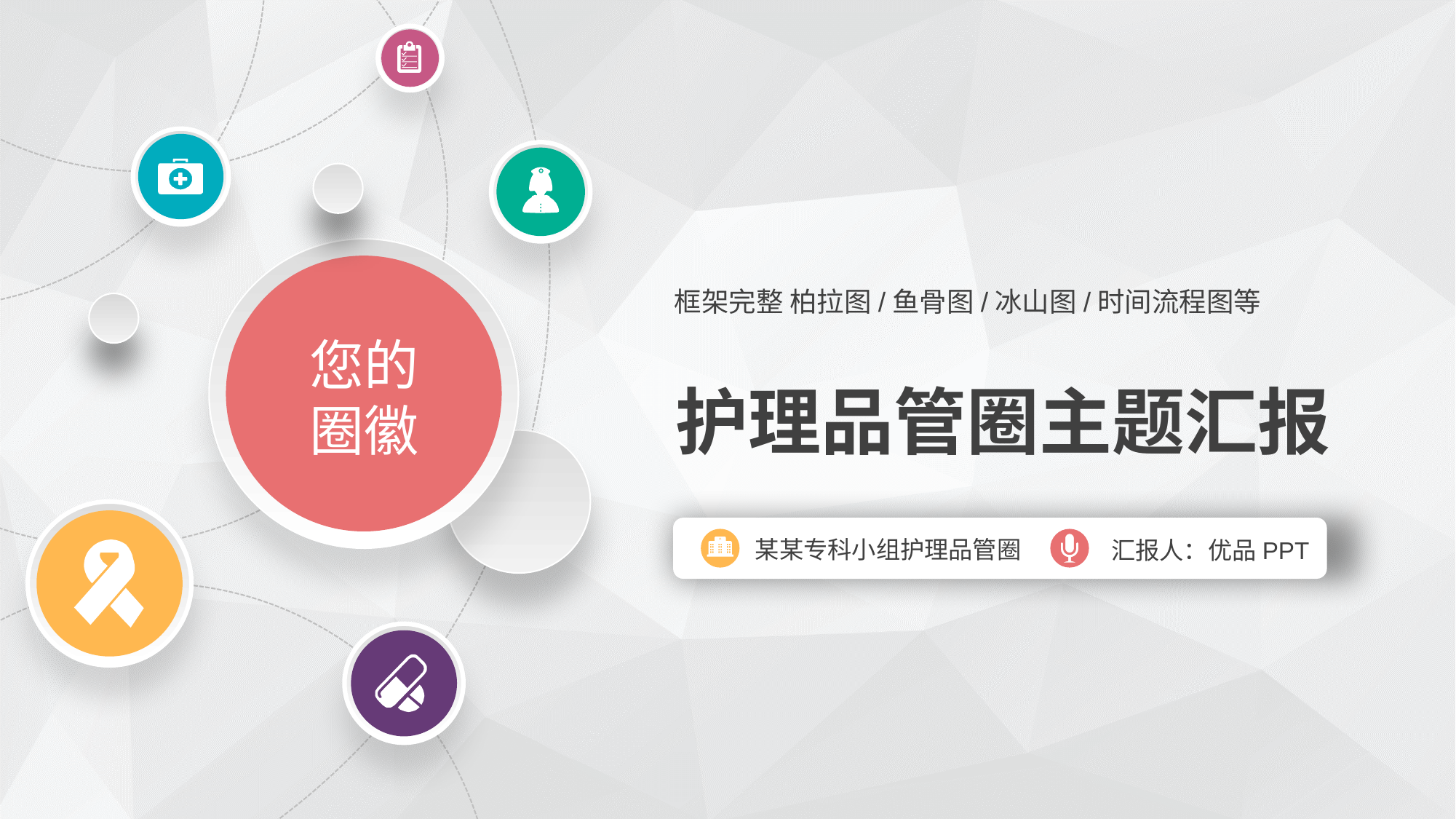

框架完整 柏拉图/鱼骨图/冰山图/时间流程图等

您的
圈徽
护理品管圈主题汇报

某某专科小组护理品管圈
汇报人：优品PPT